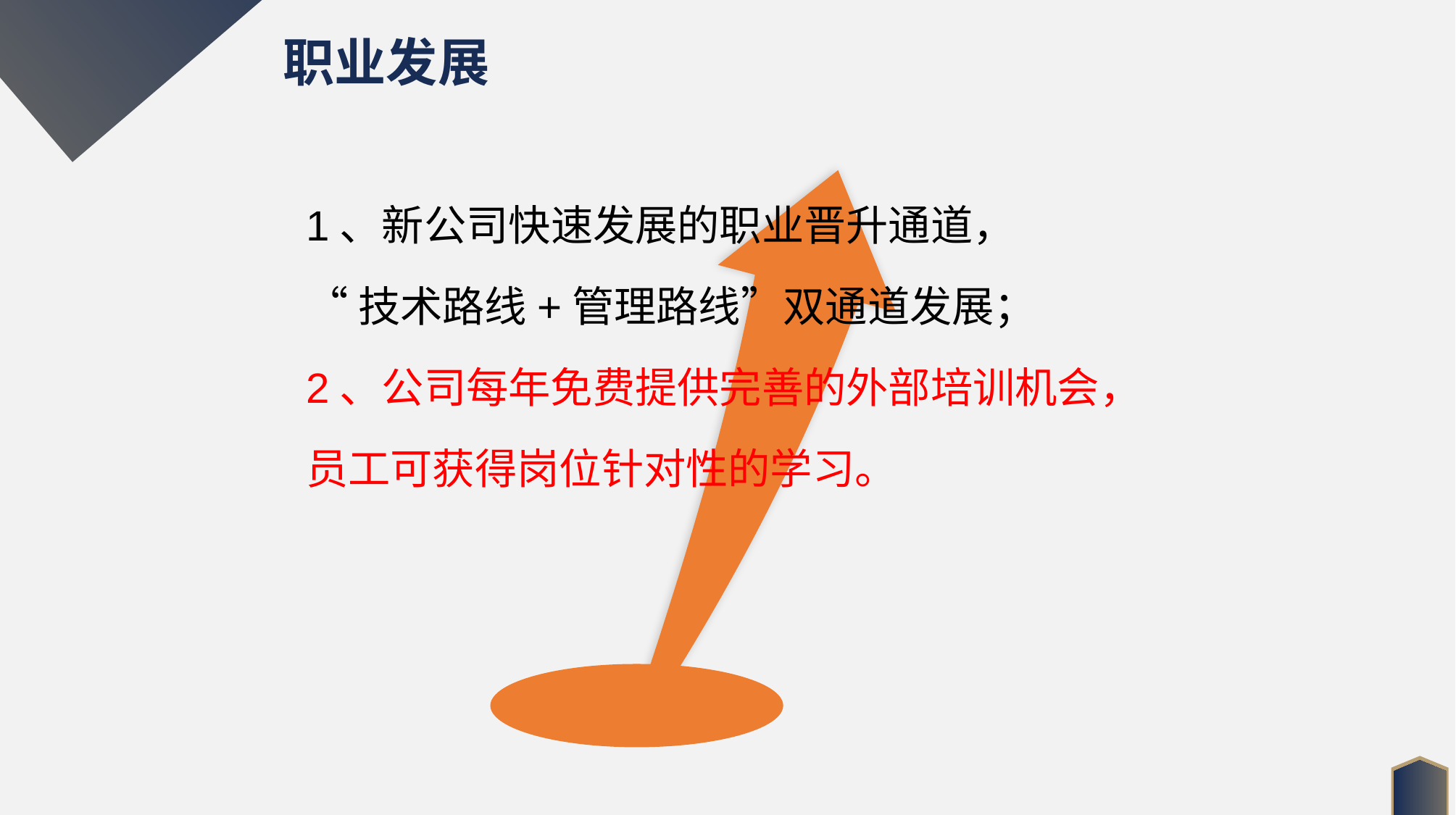

职业发展

1、新公司快速发展的职业晋升通道，
“技术路线+管理路线”双通道发展；
2、公司每年免费提供完善的外部培训机会，
员工可获得岗位针对性的学习。

47